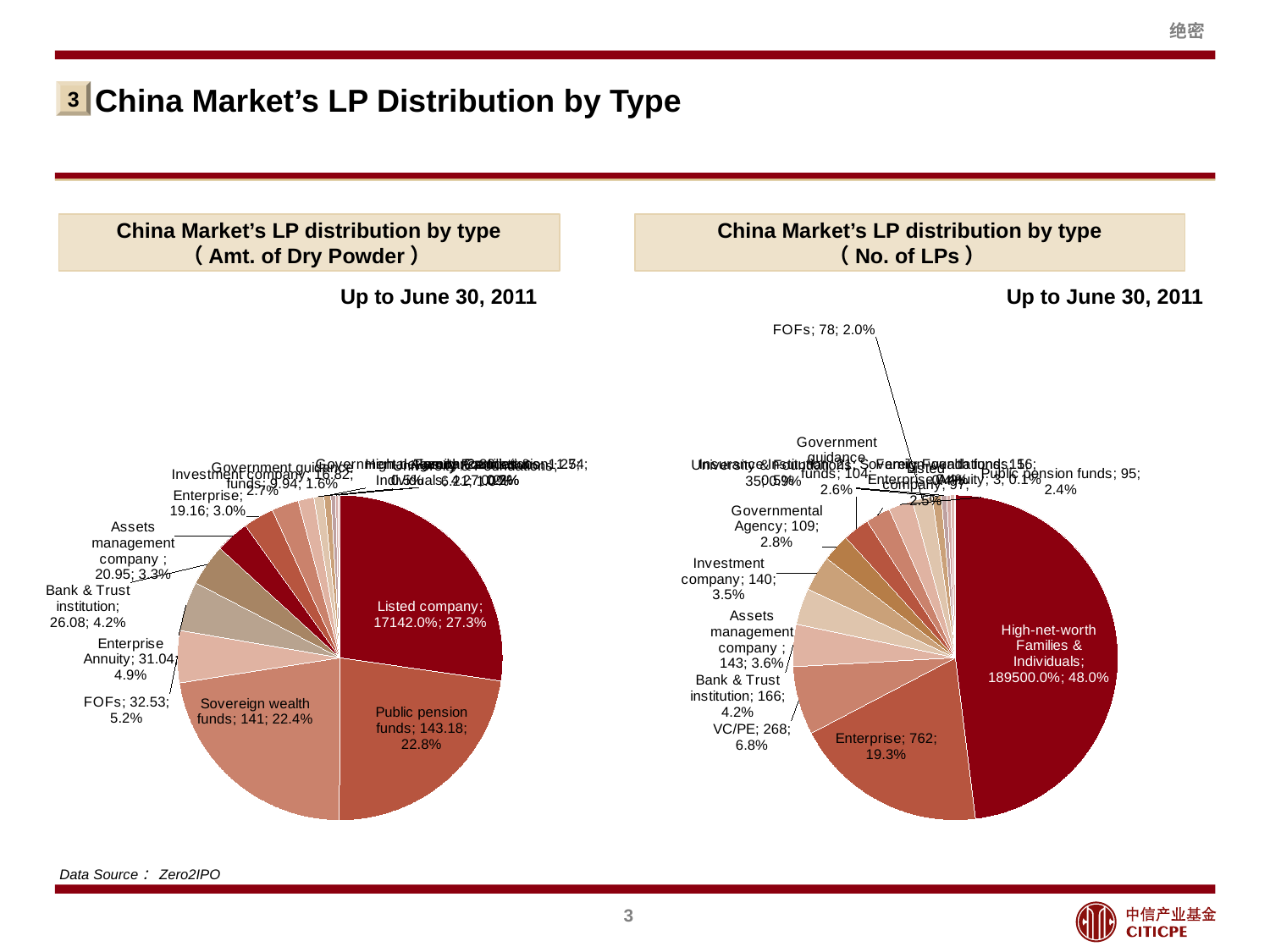

# China Market’s LP Distribution by Type
3
China Market’s LP distribution by type
（Amt. of Dry Powder）

### Chart

| Category | 系列 1 |
|---|---|
| Listed company | 171.42000000000004 |
| Public pension funds | 143.18 |
| Sovereign wealth funds | 141.0 |
| FOFs | 32.53 |
| Enterprise Annuity | 31.04 |
| Bank & Trust institution | 26.08 |
| Assets management company  | 20.95 |
| Enterprise | 19.16 |
| Investment company | 16.82 |
| Government guidance funds | 9.94 |
| University & Foundations | 6.21 |
| High-net-worth Families & Individuals | 4.27 |
| Governmental Agency | 2.88 |
| Insurance Institution | 1.54 |
| Family Foundations | 1.27 |
Up to June 30, 2011
China Market’s LP distribution by type
（No. of LPs）

### Chart

| Category | 系列 1 |
|---|---|
| High-net-worth Families & Individuals | 1895.0 |
| Enterprise | 762.0 |
| VC/PE | 268.0 |
| Bank & Trust institution | 166.0 |
| Assets management company  | 143.0 |
| Investment company | 140.0 |
| Governmental Agency | 109.0 |
| Government guidance funds | 104.0 |
| Listed company | 97.0 |
| Public pension funds | 95.0 |
| FOFs | 78.0 |
| University & Foundations | 35.0 |
| Insurance Institution | 21.0 |
| Sovereign wealth funds | 16.0 |
| Family Foundations | 15.0 |
| Enterprise Annuity | 3.0 |
Up to June 30, 2011

Data Source：Zero2IPO
3